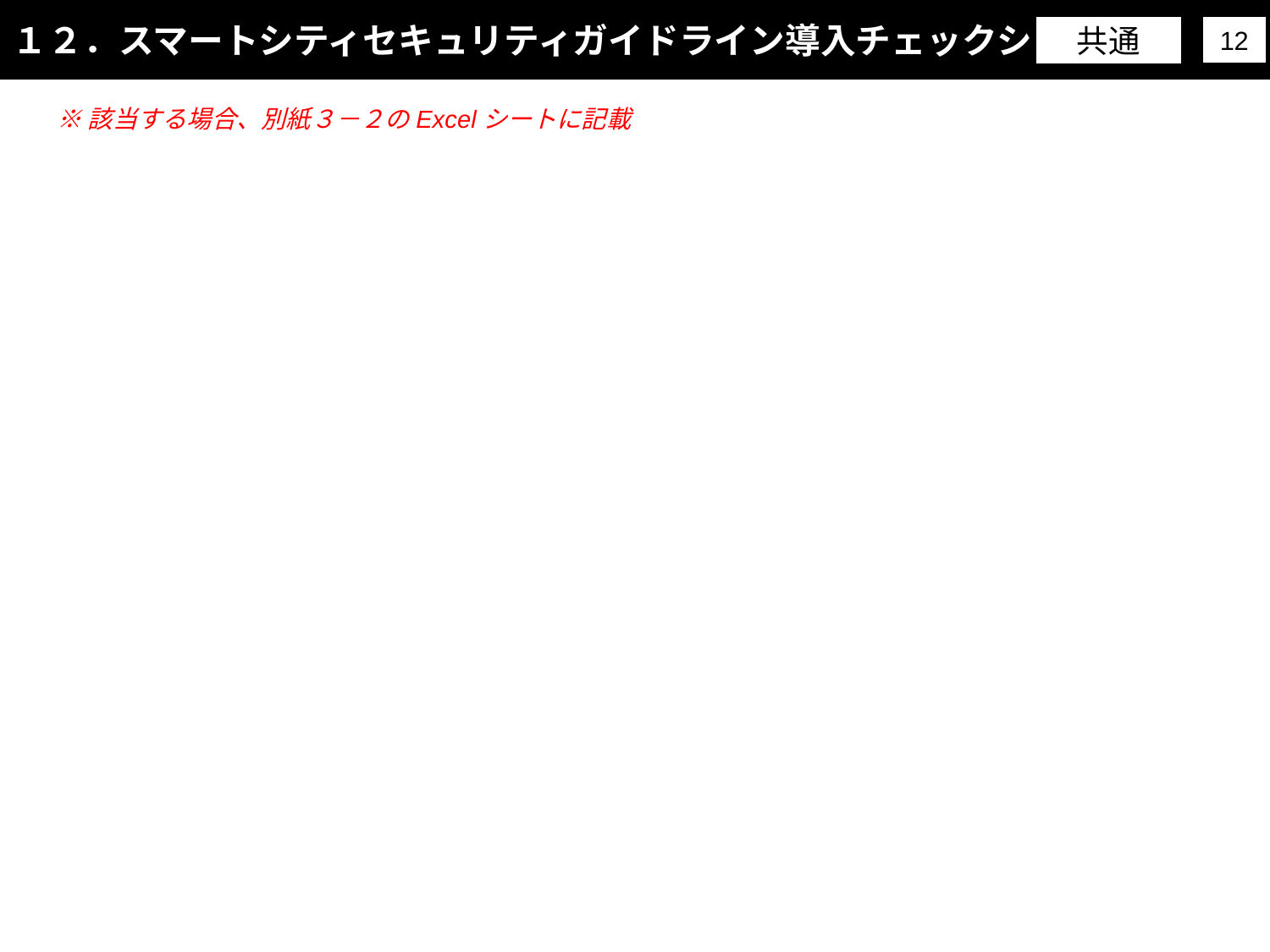

１２．スマートシティセキュリティガイドライン導入チェックシート
共通
12
※該当する場合、別紙３－２のExcelシートに記載